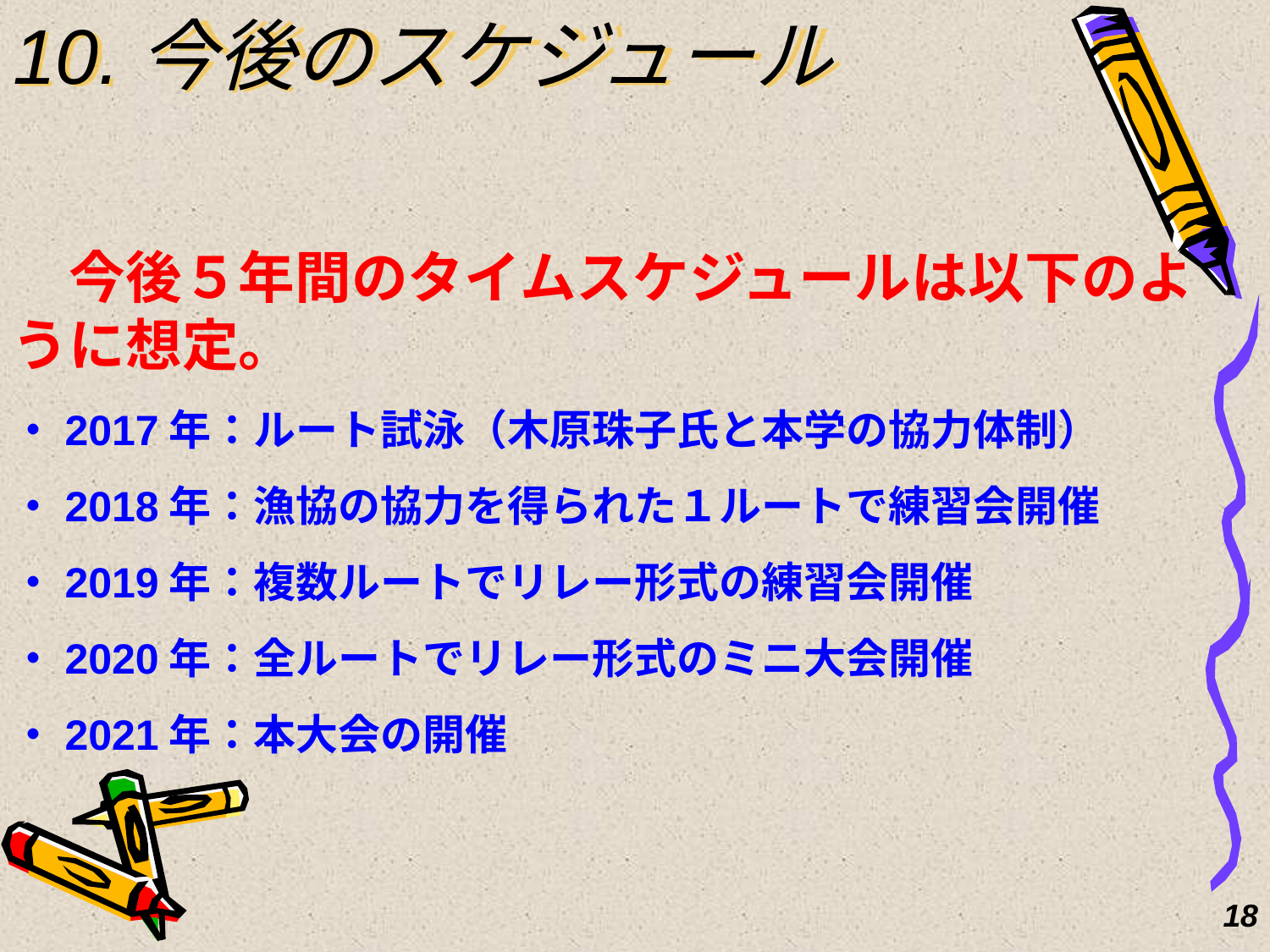

10.今後のスケジュール
　今後５年間のタイムスケジュールは以下のように想定。

・2017年：ルート試泳（木原珠子氏と本学の協力体制）

・2018年：漁協の協力を得られた１ルートで練習会開催

・2019年：複数ルートでリレー形式の練習会開催

・2020年：全ルートでリレー形式のミニ大会開催

・2021年：本大会の開催

18